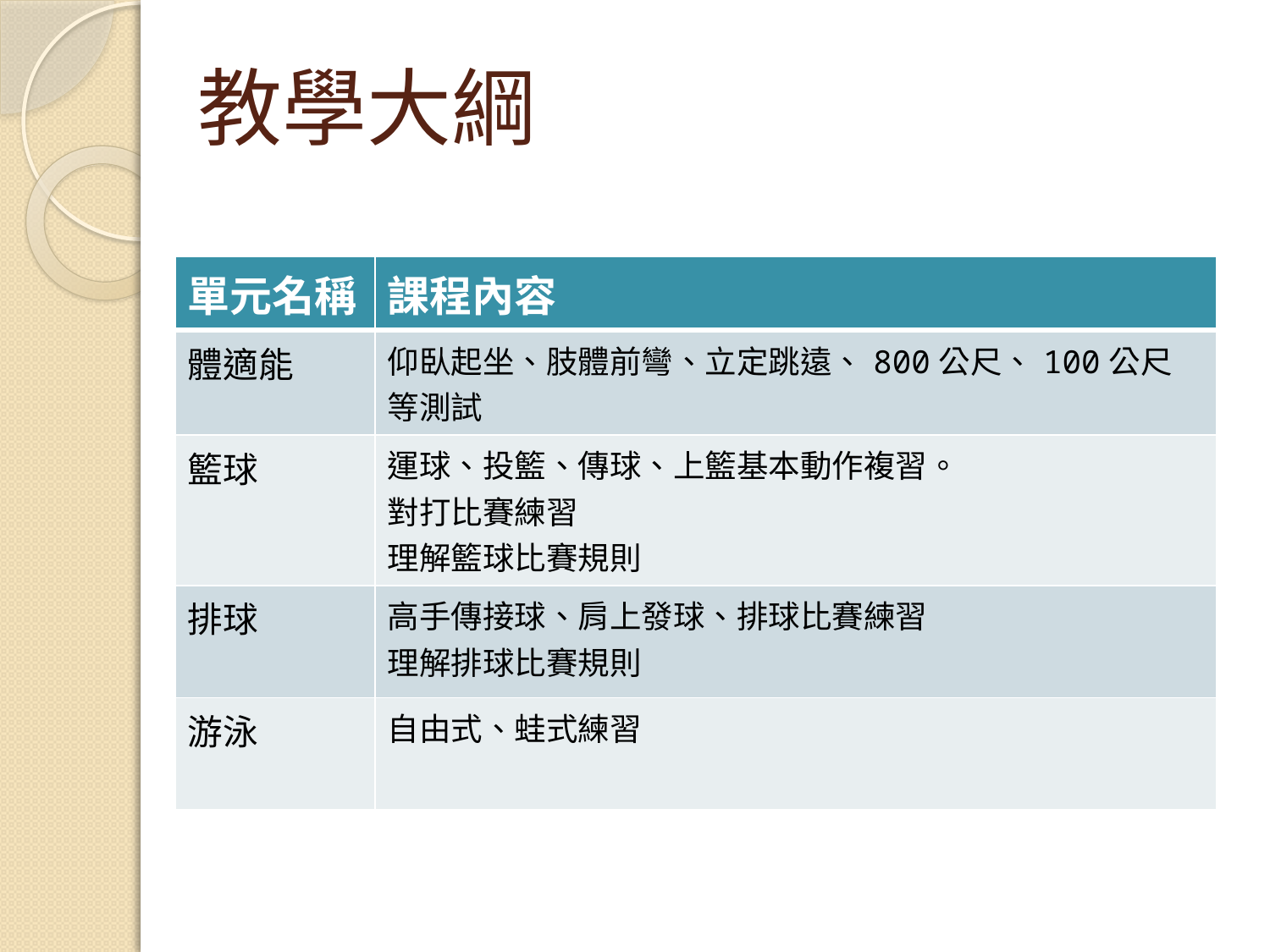

# 教學大綱
| 單元名稱 | 課程內容 |
| --- | --- |
| 體適能 | 仰臥起坐、肢體前彎、立定跳遠、800公尺、100公尺等測試 |
| 籃球 | 運球、投籃、傳球、上籃基本動作複習。 對打比賽練習 理解籃球比賽規則 |
| 排球 | 高手傳接球、肩上發球、排球比賽練習 理解排球比賽規則 |
| 游泳 | 自由式、蛙式練習 |